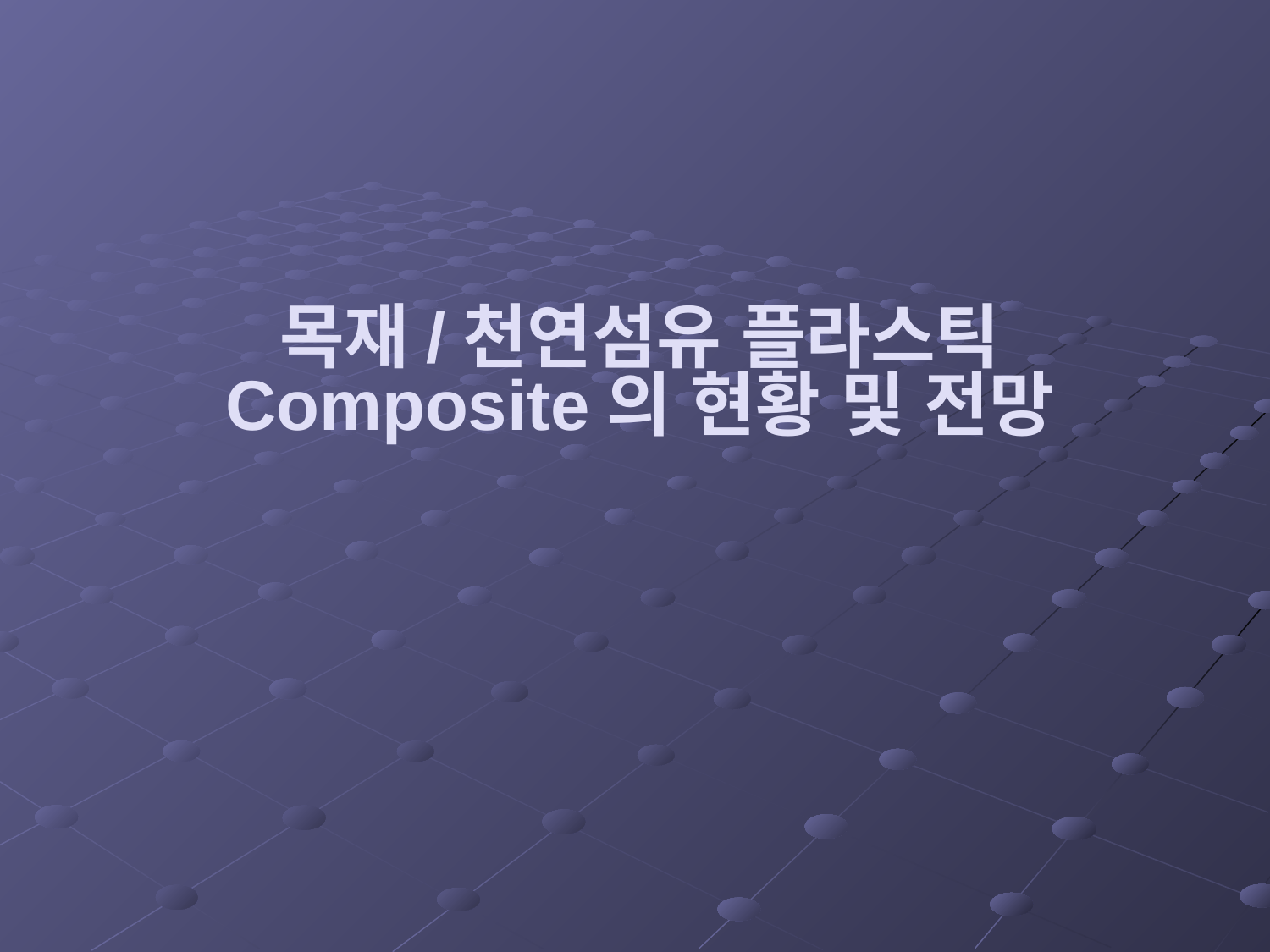

# 목재/천연섬유 플라스틱 Composite의 현황 및 전망